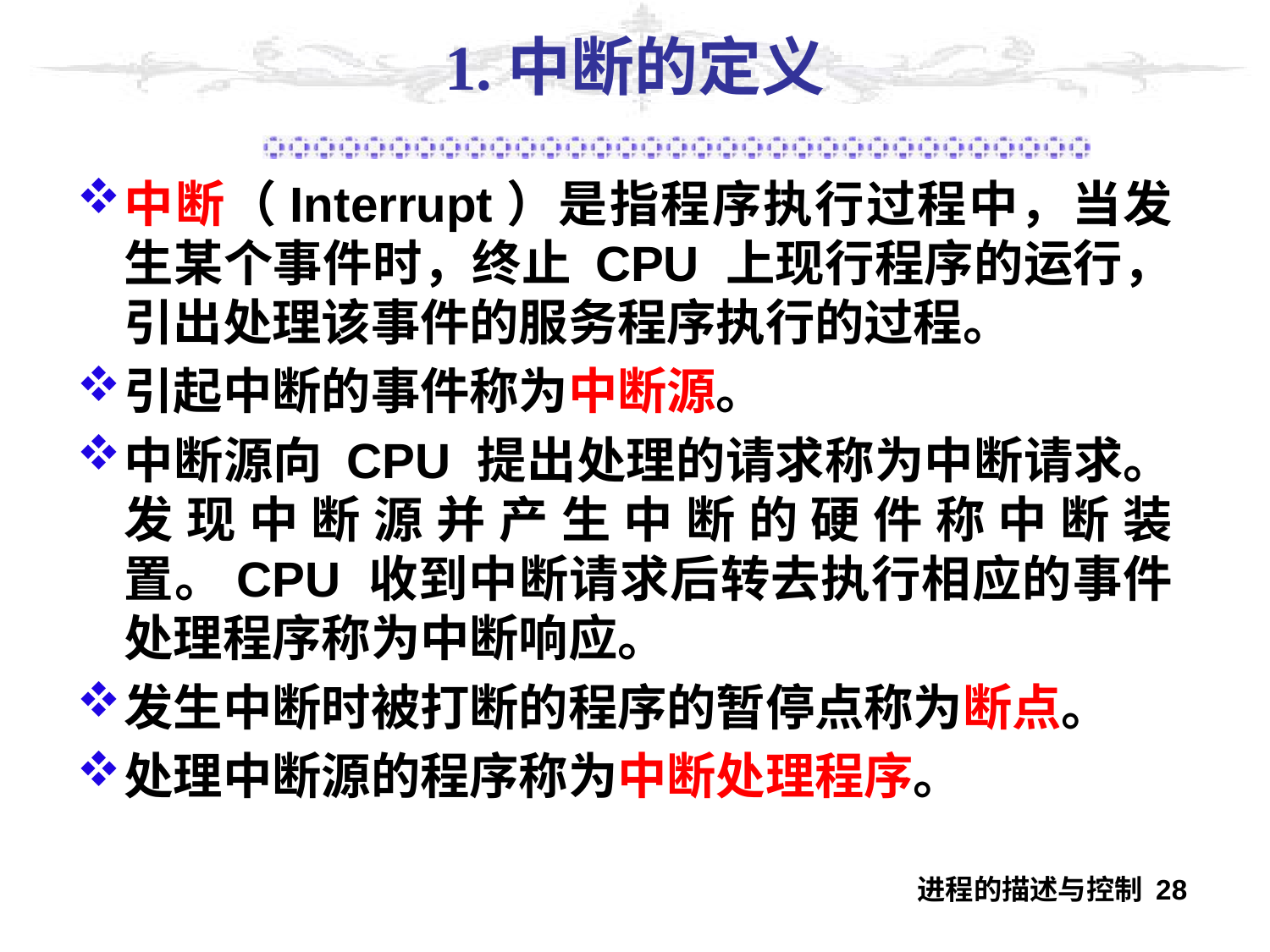

# 1.中断的定义
中断（Interrupt）是指程序执行过程中，当发生某个事件时，终止 CPU 上现行程序的运行，引出处理该事件的服务程序执行的过程。
引起中断的事件称为中断源。
中断源向 CPU 提出处理的请求称为中断请求。发现中断源并产生中断的硬件称中断装置。CPU 收到中断请求后转去执行相应的事件处理程序称为中断响应。
发生中断时被打断的程序的暂停点称为断点。
处理中断源的程序称为中断处理程序。